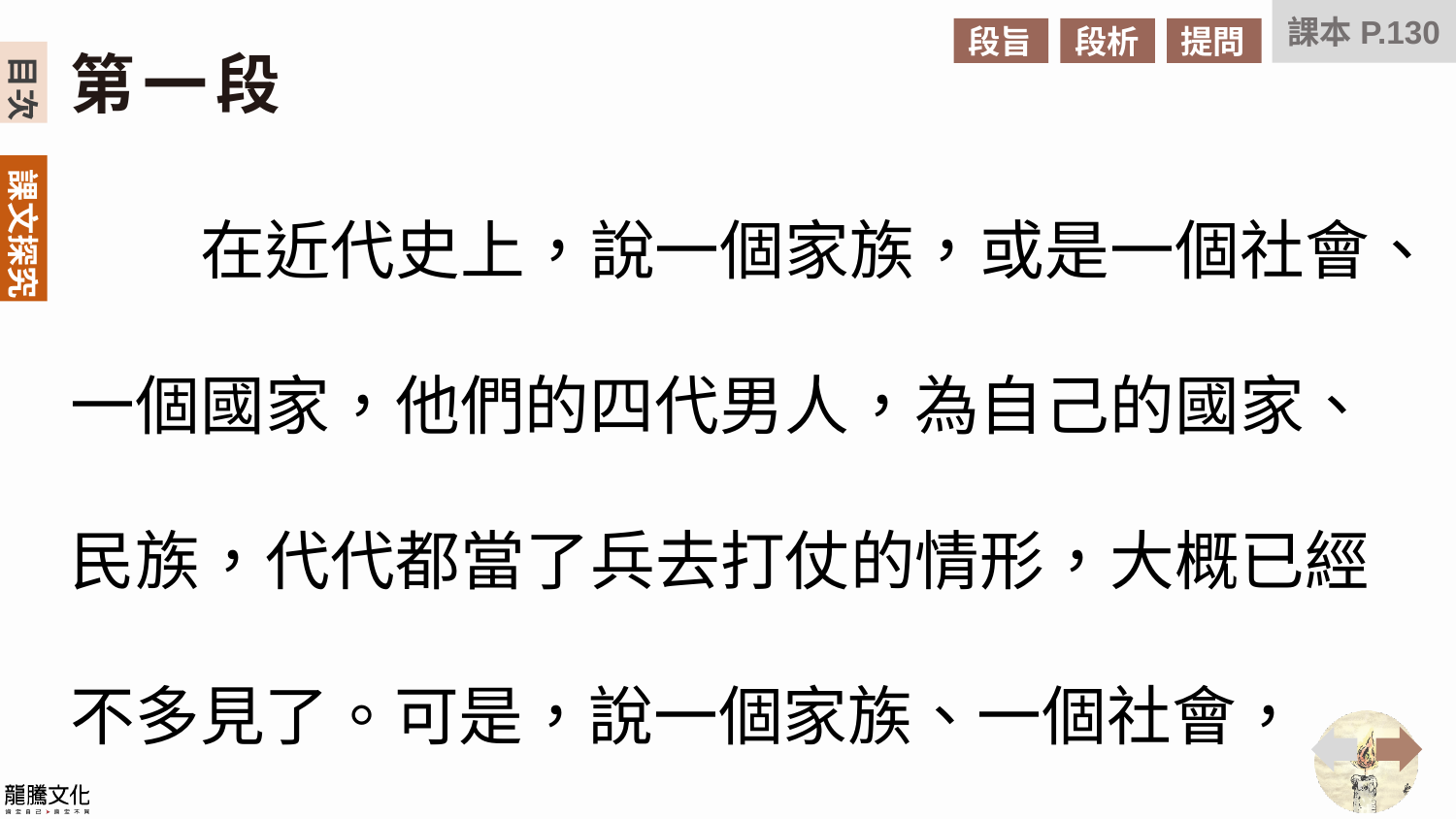

課本P.130
段旨
段析
提問
第一段
　　在近代史上，說一個家族，或是一個社會、一個國家，他們的四代男人，為自己的國家、民族，代代都當了兵去打仗的情形，大概已經不多見了。可是，說一個家族、一個社會，